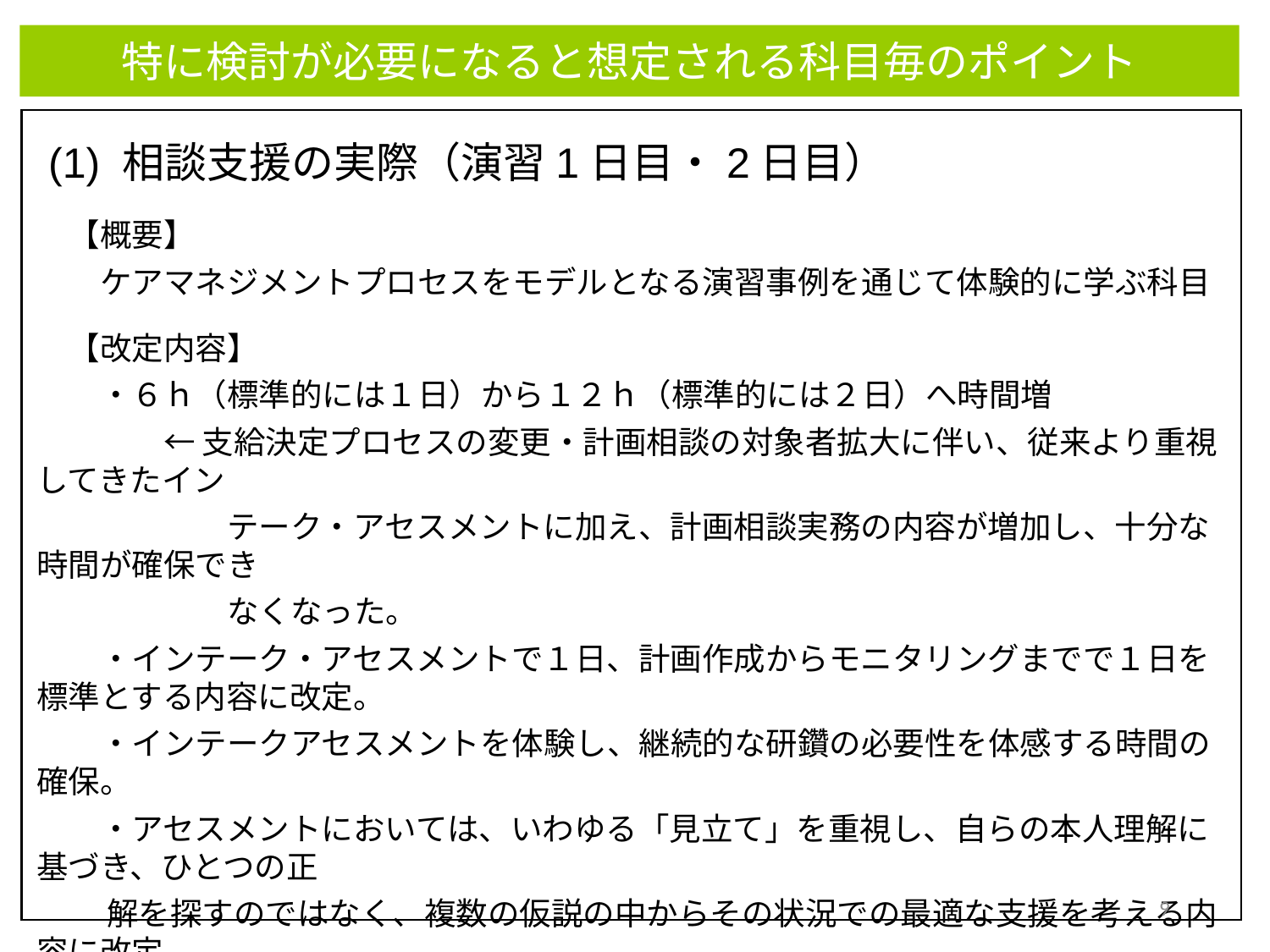

特に検討が必要になると想定される科目毎のポイント

 (1) 相談支援の実際（演習1日目・2日目）

　【概要】
　　ケアマネジメントプロセスをモデルとなる演習事例を通じて体験的に学ぶ科目

　【改定内容】
　　・６ｈ（標準的には１日）から１２ｈ（標準的には２日）へ時間増
　　　　← 支給決定プロセスの変更・計画相談の対象者拡大に伴い、従来より重視してきたイン
　　　　　　テーク・アセスメントに加え、計画相談実務の内容が増加し、十分な時間が確保でき
　　　　　　なくなった。
　　・インテーク・アセスメントで１日、計画作成からモニタリングまでで１日を標準とする内容に改定。
　　・インテークアセスメントを体験し、継続的な研鑽の必要性を体感する時間の確保。
　　・アセスメントにおいては、いわゆる「見立て」を重視し、自らの本人理解に基づき、ひとつの正
　　 解を探すのではなく、複数の仮説の中からその状況での最適な支援を考える内容に改定。
　　・サービス担当者会議をはじめとするケア会議の重要性や実際を体感できる時間を確保。
　　・原則として、小講義、個人演習、６名を１グループとするグループでの演習を繰り返す楔形の
　　 形式を想定。特に、複数の視点での合議を重視。
9